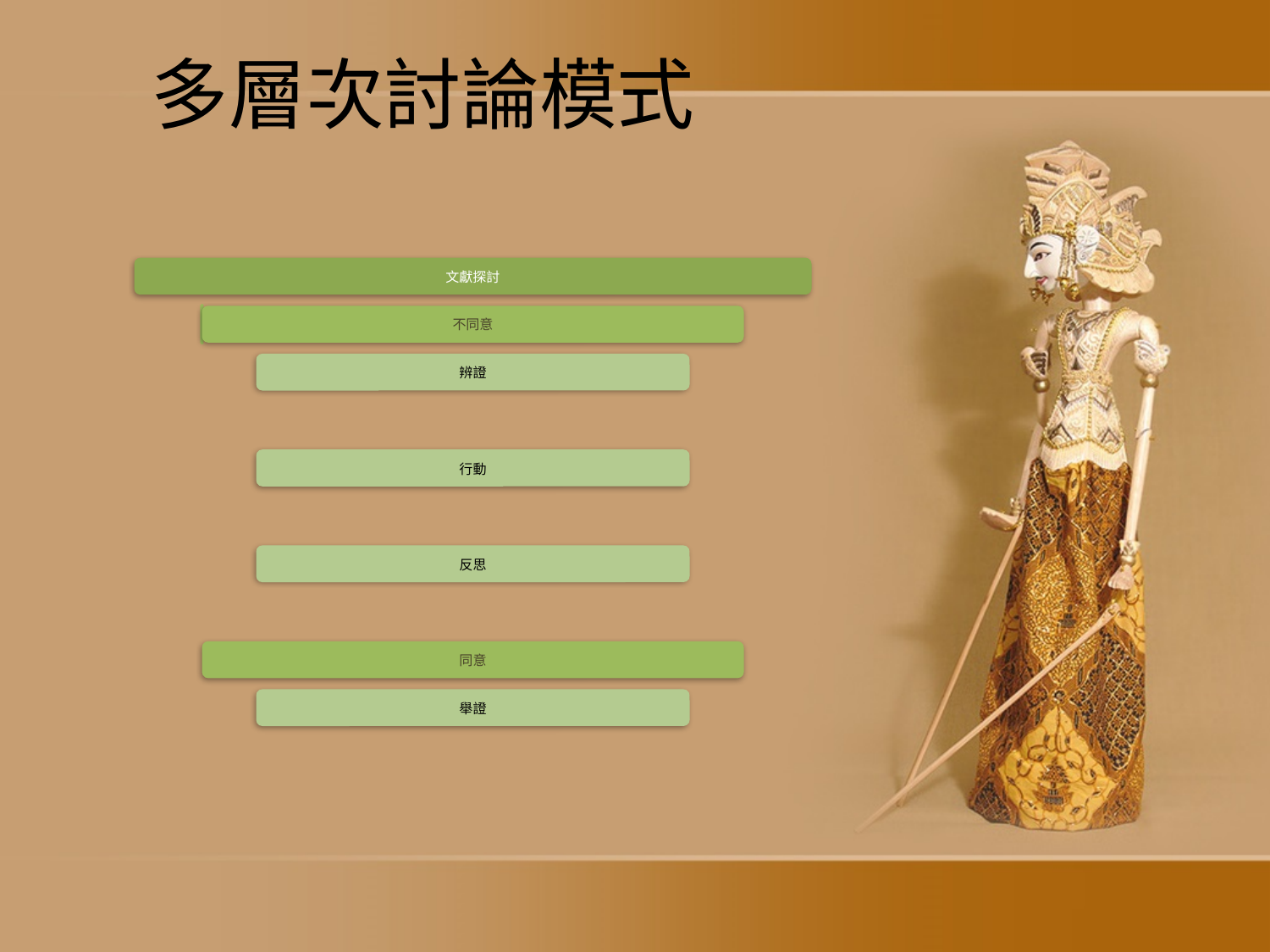

多層次討論模式
文獻探討
不同意
辨證
行動
同意
舉證
反思